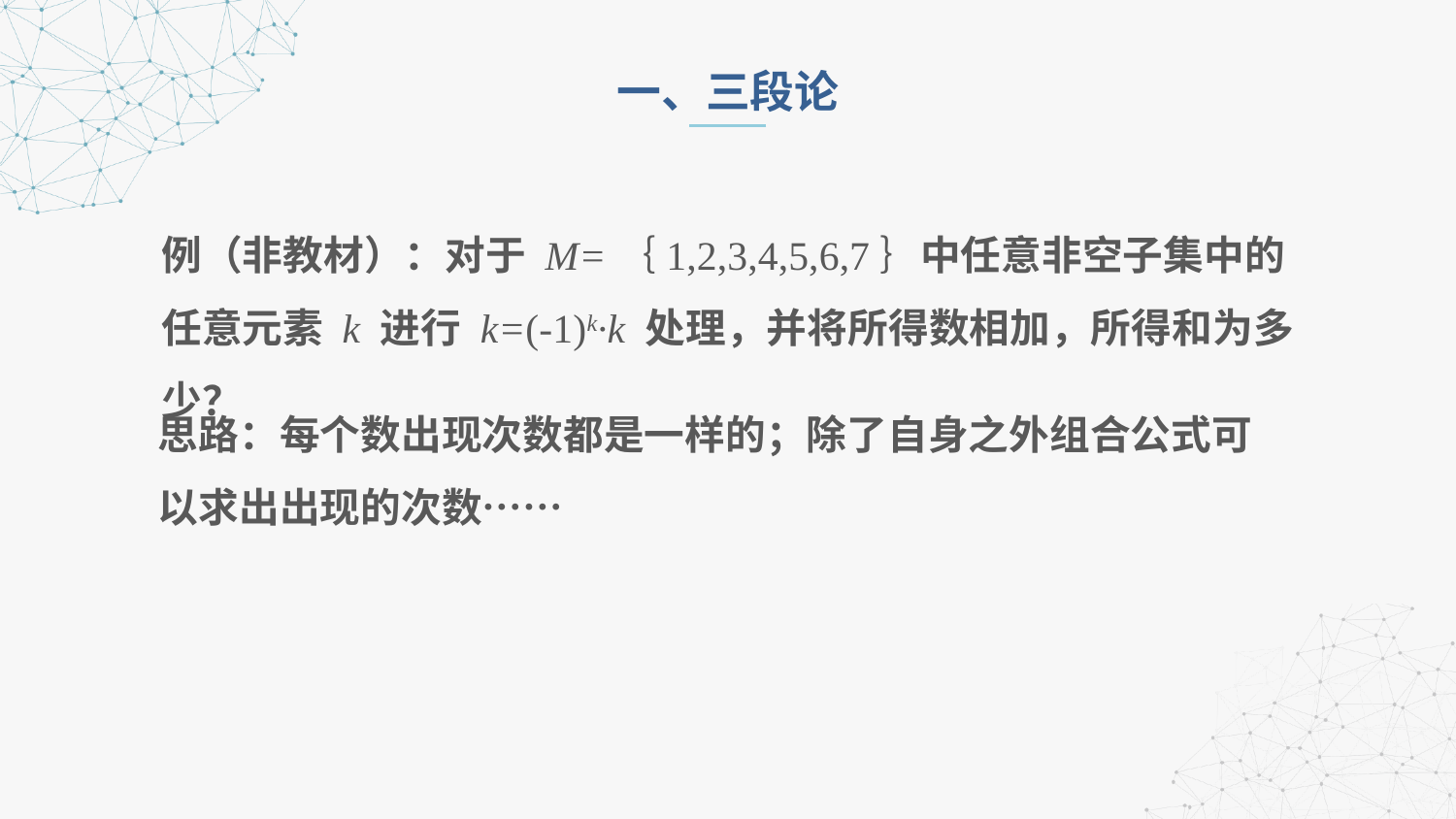

一、三段论
例（非教材）：对于 M=｛1,2,3,4,5,6,7｝中任意非空子集中的任意元素 k 进行 k=(-1)k·k 处理，并将所得数相加，所得和为多少？
思路：每个数出现次数都是一样的；除了自身之外组合公式可以求出出现的次数……